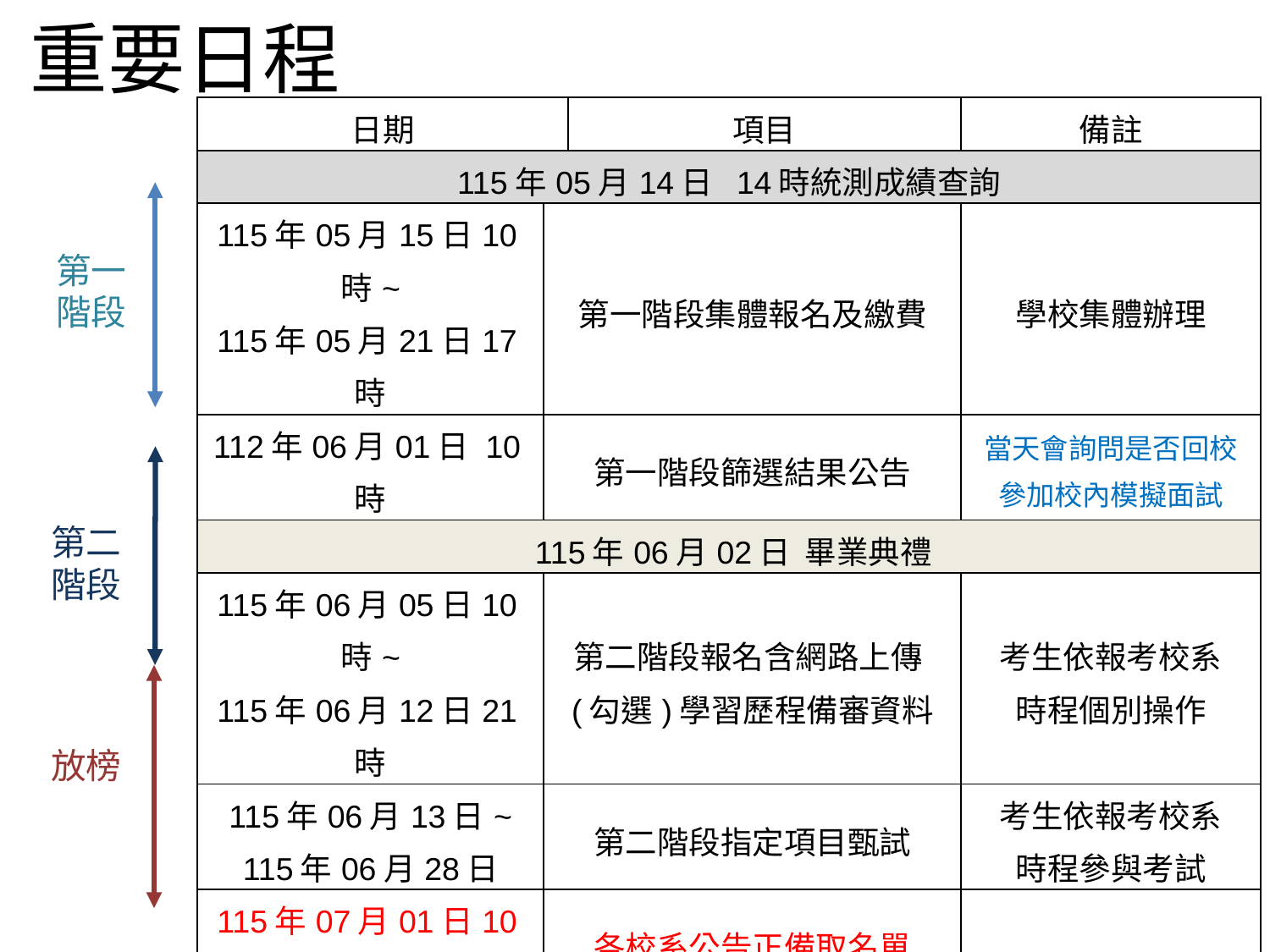

# 重要日程
| 日期 |  | 項目 | 備註 |
| --- | --- | --- | --- |
| 115年05月14日 14時統測成績查詢 |  |  |  |
| 115年05月15日10時~ 115年05月21日17時 | 第一階段集體報名及繳費 |  | 學校集體辦理 |
| 112年06月01日 10時 | 第一階段篩選結果公告 |  | 當天會詢問是否回校參加校內模擬面試 |
| 115年06月02日 畢業典禮 |  |  |  |
| 115年06月05日10時~ 115年06月12日21時 | 第二階段報名含網路上傳(勾選)學習歷程備審資料 |  | 考生依報考校系 時程個別操作 |
| 115年06月13日~ 115年06月28日 | 第二階段指定項目甄試 |  | 考生依報考校系 時程參與考試 |
| 115年07月01日10時前 | 各校系公告正備取名單 |  |  |
| 115年07月08日10時~ 115年07月10日17時 | 網路登記就讀志願序 |  | 考生個別登記 |
| 115年07月14日10時 | 志願序統一分發放榜 |  | 考生依照各校系 公告時程報到 |
第一
階段
第二
階段
放榜